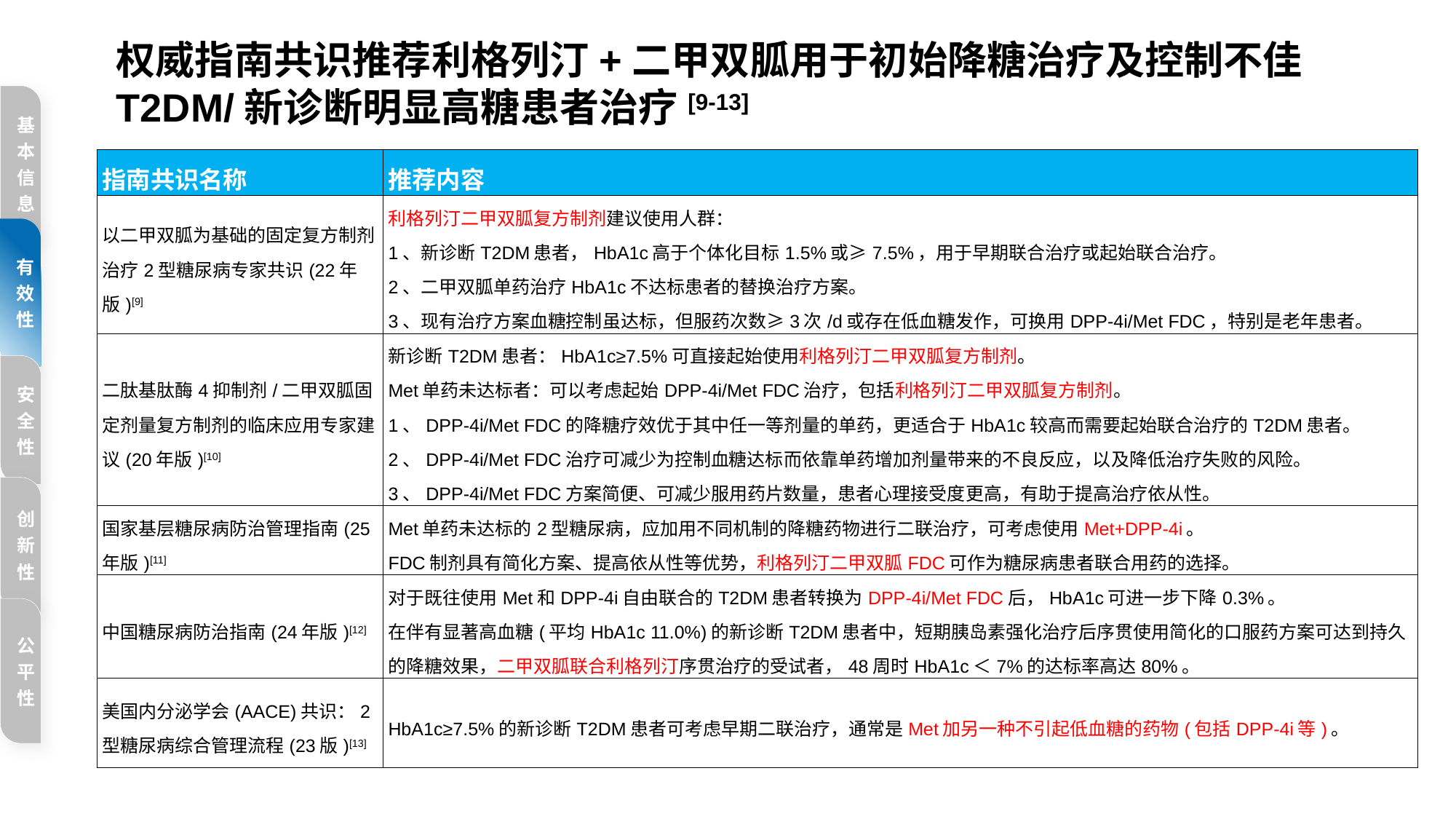

权威指南共识推荐利格列汀+二甲双胍用于初始降糖治疗及控制不佳T2DM/新诊断明显高糖患者治疗[9-13]
基本信息
| 指南共识名称 | 推荐内容 |
| --- | --- |
| 以二甲双胍为基础的固定复方制剂治疗2型糖尿病专家共识(22年版)[9] | 利格列汀二甲双胍复方制剂建议使用人群： 1、新诊断T2DM患者，HbA1c高于个体化目标1.5%或≥7.5%，用于早期联合治疗或起始联合治疗。 2、二甲双胍单药治疗HbA1c不达标患者的替换治疗方案。 3、现有治疗方案血糖控制虽达标，但服药次数≥3次/d或存在低血糖发作，可换用DPP-4i/Met FDC，特别是老年患者。 |
| 二肽基肽酶4抑制剂/二甲双胍固定剂量复方制剂的临床应用专家建议(20年版)[10] | 新诊断T2DM患者：HbA1c≥7.5%可直接起始使用利格列汀二甲双胍复方制剂。 Met单药未达标者：可以考虑起始DPP-4i/Met FDC治疗，包括利格列汀二甲双胍复方制剂。 1、DPP-4i/Met FDC的降糖疗效优于其中任一等剂量的单药，更适合于HbA1c较高而需要起始联合治疗的T2DM患者。 2、DPP-4i/Met FDC治疗可减少为控制血糖达标而依靠单药增加剂量带来的不良反应，以及降低治疗失败的风险。 3、DPP-4i/Met FDC方案简便、可减少服用药片数量，患者心理接受度更高，有助于提高治疗依从性。 |
| 国家基层糖尿病防治管理指南(25年版)[11] | Met单药未达标的2型糖尿病，应加用不同机制的降糖药物进行二联治疗，可考虑使用Met+DPP-4i。 FDC制剂具有简化方案、提高依从性等优势，利格列汀二甲双胍FDC可作为糖尿病患者联合用药的选择。 |
| 中国糖尿病防治指南(24年版)[12] | 对于既往使用Met和DPP-4i自由联合的T2DM患者转换为DPP-4i/Met FDC后，HbA1c可进一步下降0.3%。 在伴有显著高血糖(平均HbA1c 11.0%)的新诊断T2DM患者中，短期胰岛素强化治疗后序贯使用简化的口服药方案可达到持久的降糖效果，二甲双胍联合利格列汀序贯治疗的受试者，48周时HbA1c＜7%的达标率高达80%。 |
| 美国内分泌学会(AACE)共识：2型糖尿病综合管理流程(23版)[13] | HbA1c≥7.5%的新诊断T2DM患者可考虑早期二联治疗，通常是Met加另一种不引起低血糖的药物(包括DPP-4i等)。 |
有效性
安全性
创新性
公平性